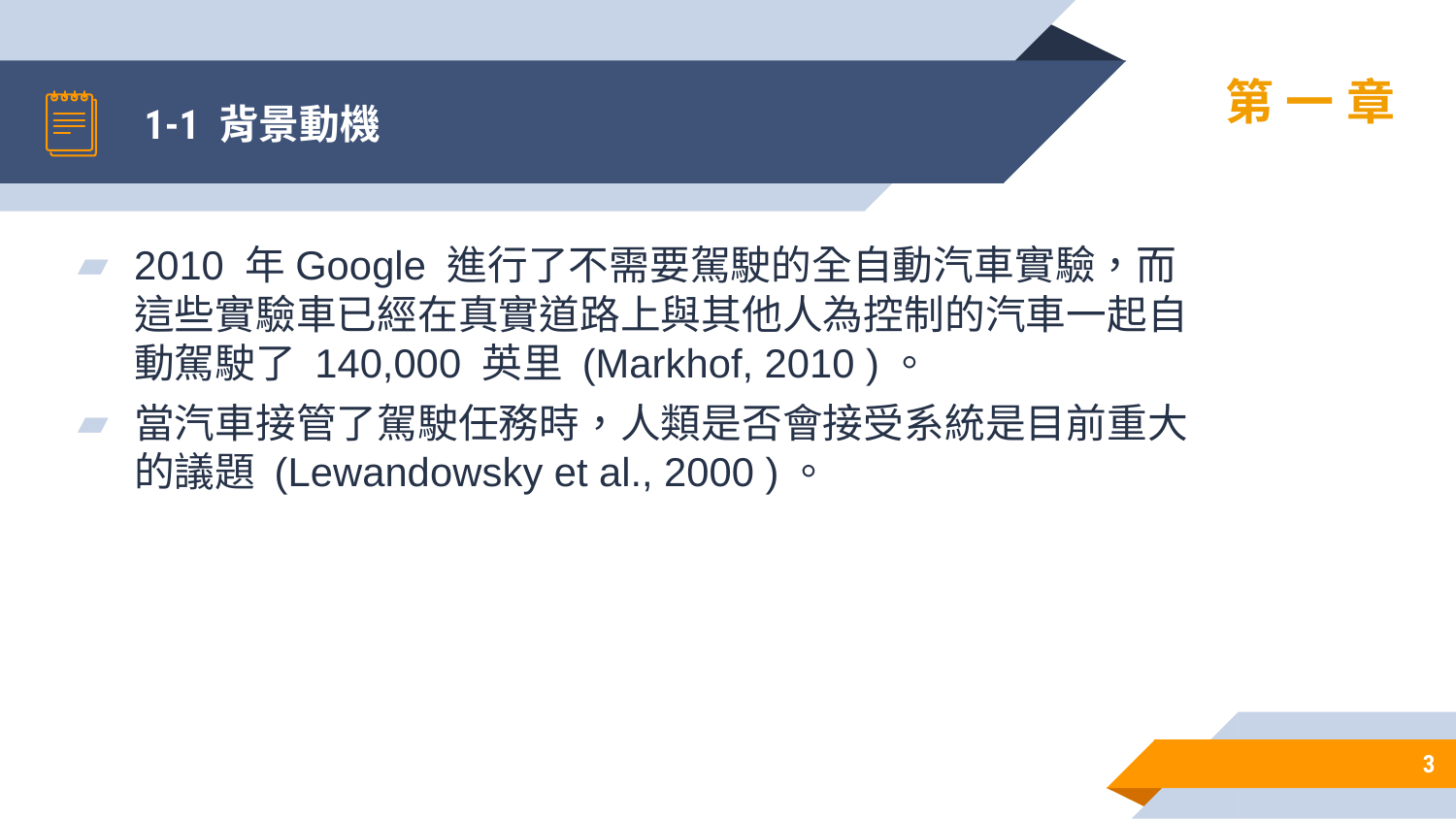

# 1-1 背景動機
第一章

2010 年Google 進行了不需要駕駛的全自動汽車實驗，而這些實驗車已經在真實道路上與其他人為控制的汽車一起自動駕駛了 140,000 英里 (Markhof, 2010 )。
當汽車接管了駕駛任務時，人類是否會接受系統是目前重大的議題 (Lewandowsky et al., 2000 )。
3